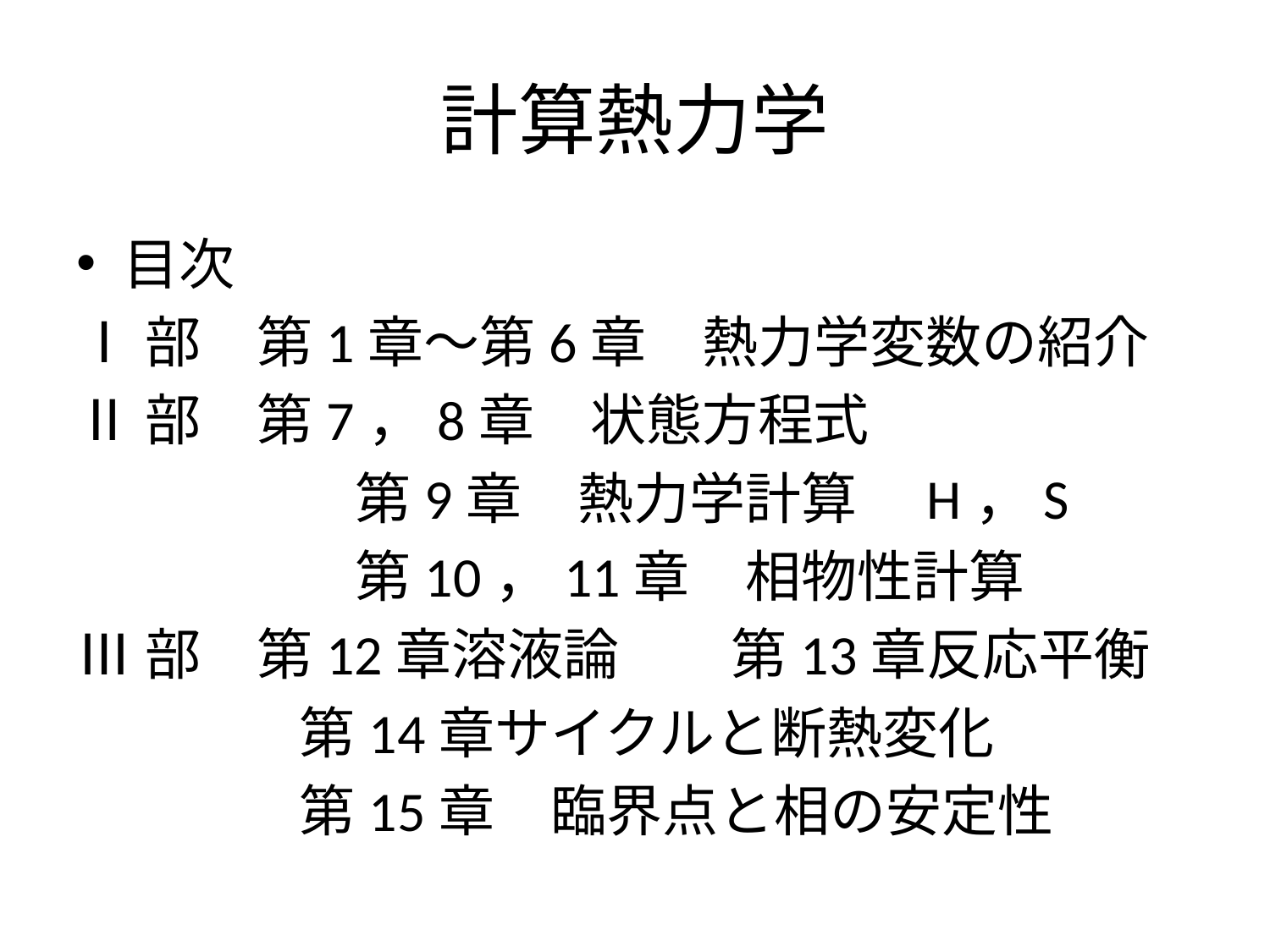

# 計算熱力学
目次
Ⅰ部　第1章～第6章　熱力学変数の紹介
Ⅱ部　第7，8章　状態方程式
　　　　　第9章　熱力学計算　H，S
　　　　　第10，11章　相物性計算
Ⅲ部　第12章溶液論　　第13章反応平衡
　　　　第14章サイクルと断熱変化
　　　　第15章　臨界点と相の安定性